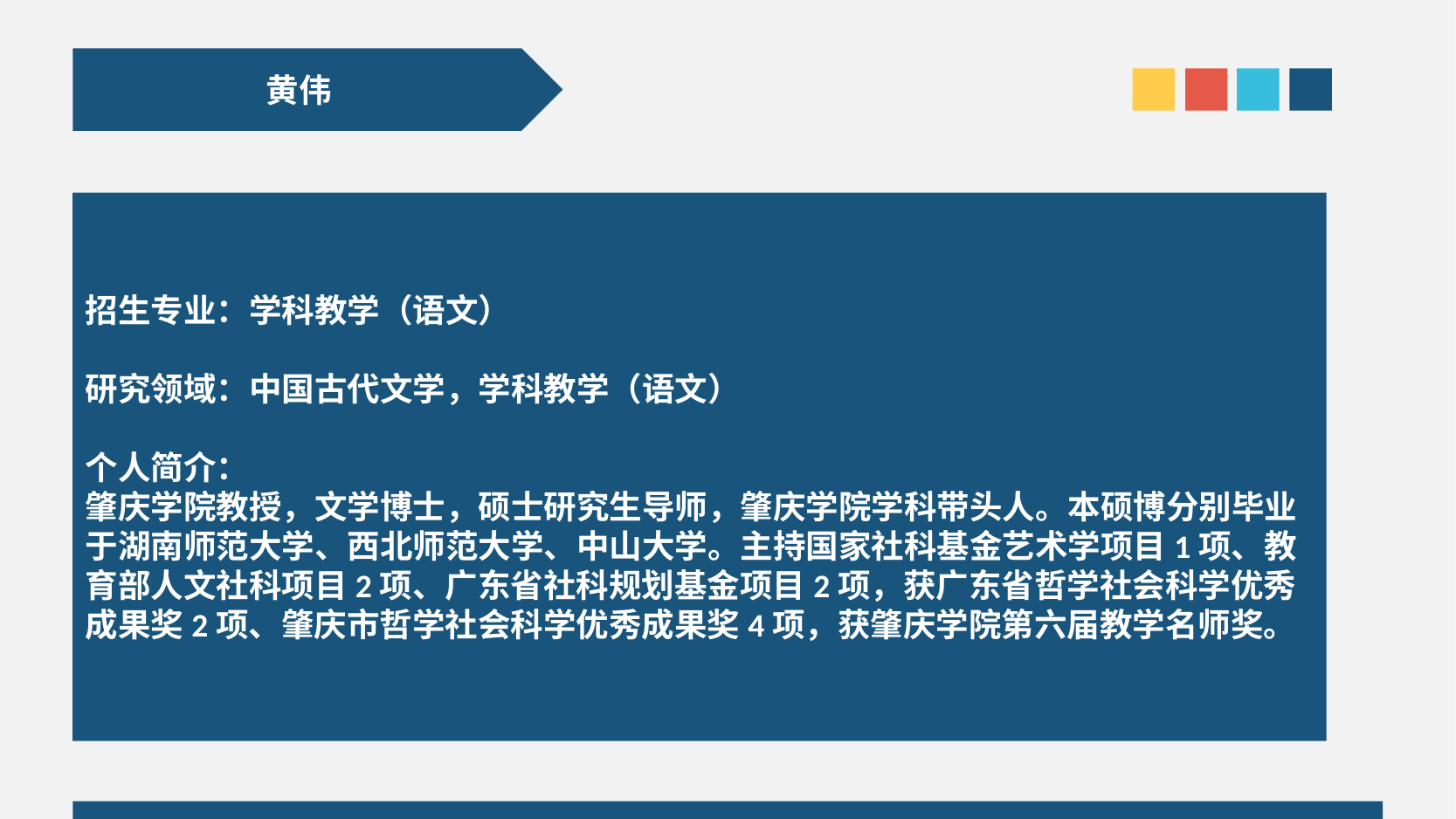

黄伟

招生专业：学科教学（语文）

研究领域：中国古代文学，学科教学（语文）

个人简介：
肇庆学院教授，文学博士，硕士研究生导师，肇庆学院学科带头人。本硕博分别毕业于湖南师范大学、西北师范大学、中山大学。主持国家社科基金艺术学项目1项、教育部人文社科项目2项、广东省社科规划基金项目2项，获广东省哲学社会科学优秀成果奖2项、肇庆市哲学社会科学优秀成果奖4项，获肇庆学院第六届教学名师奖。